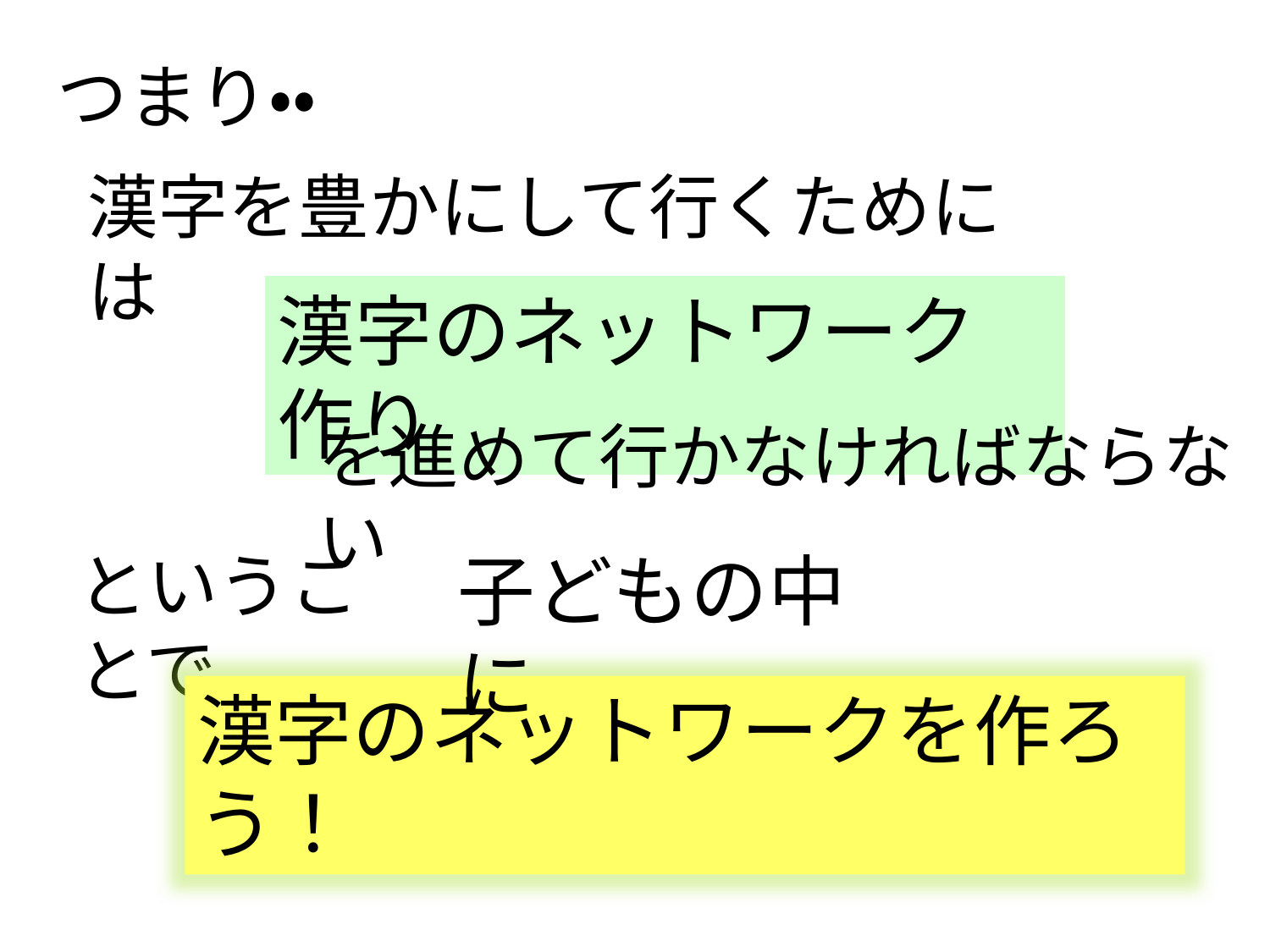

つまり・・
漢字を豊かにして行くためには
漢字のネットワーク作り
を進めて行かなければならない
ということで
子どもの中に
漢字のネットワークを作ろう！